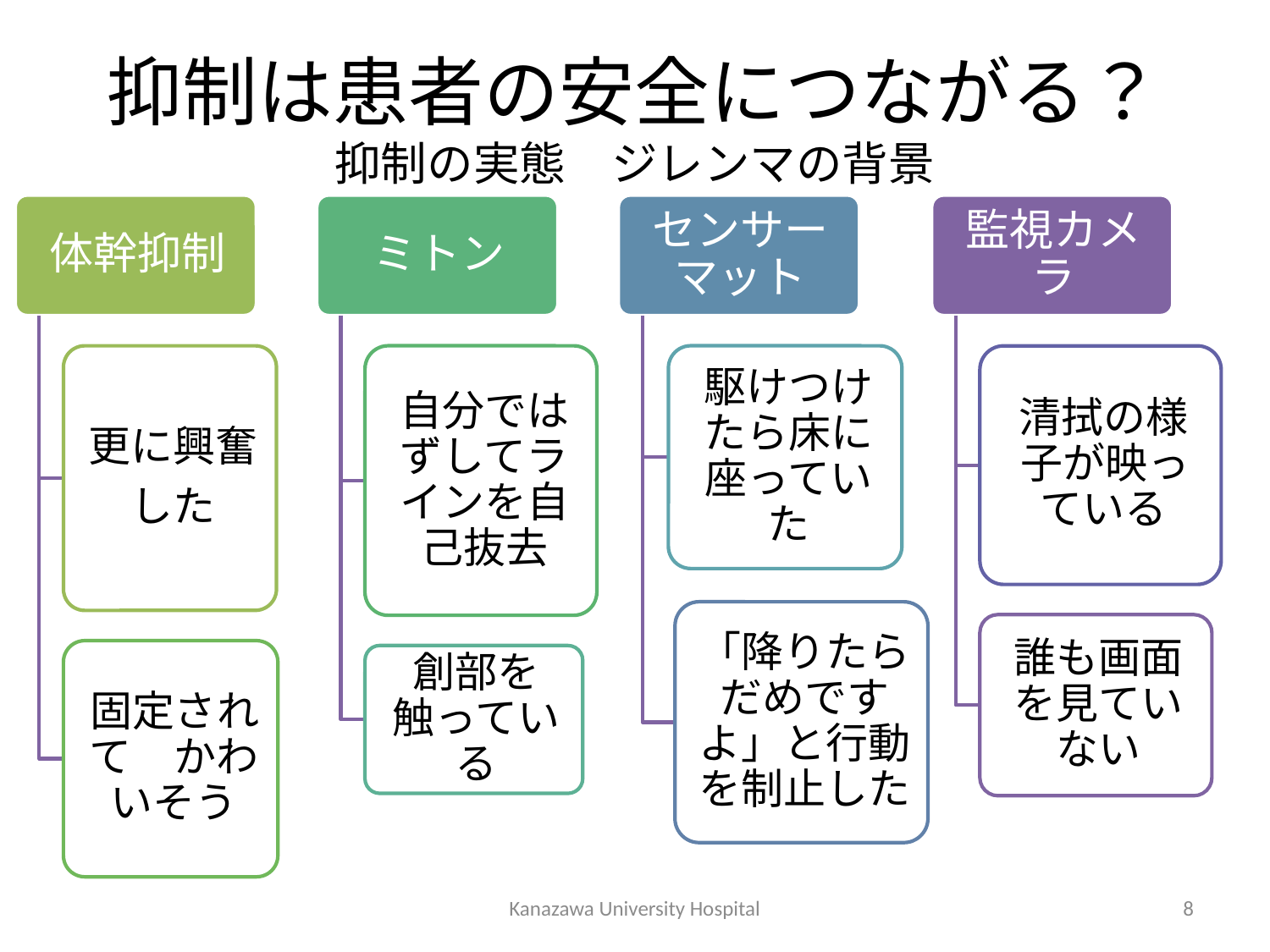

# 抑制は患者の安全につながる？ 抑制の実態　ジレンマの背景
体幹抑制
更に興奮
した
固定されて　かわいそう
ミトン
自分ではずしてラインを自己抜去
創部を触っている
センサーマット
駆けつけたら床に座っていた
「降りたらだめですよ」と行動を制止した
監視カメラ
清拭の様子が映っている
誰も画面を見ていない
Kanazawa University Hospital
8